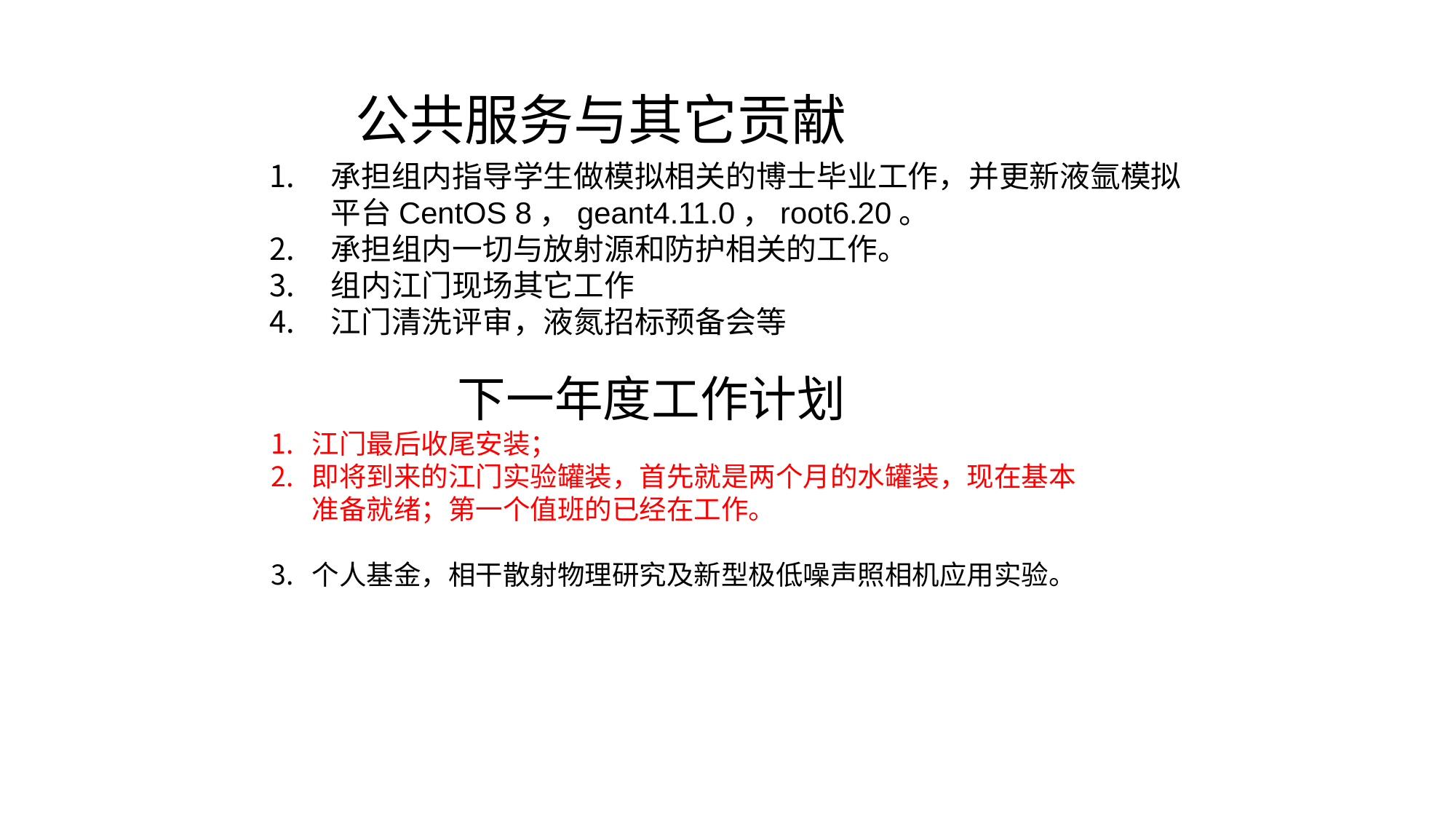

# 公共服务与其它贡献
承担组内指导学生做模拟相关的博士毕业工作，并更新液氩模拟平台CentOS 8，geant4.11.0，root6.20。
承担组内一切与放射源和防护相关的工作。
组内江门现场其它工作
江门清洗评审，液氮招标预备会等
                下一年度工作计划
江门最后收尾安装；
即将到来的江门实验罐装，首先就是两个月的水罐装，现在基本准备就绪；第一个值班的已经在工作。

个人基金，相干散射物理研究及新型极低噪声照相机应用实验。